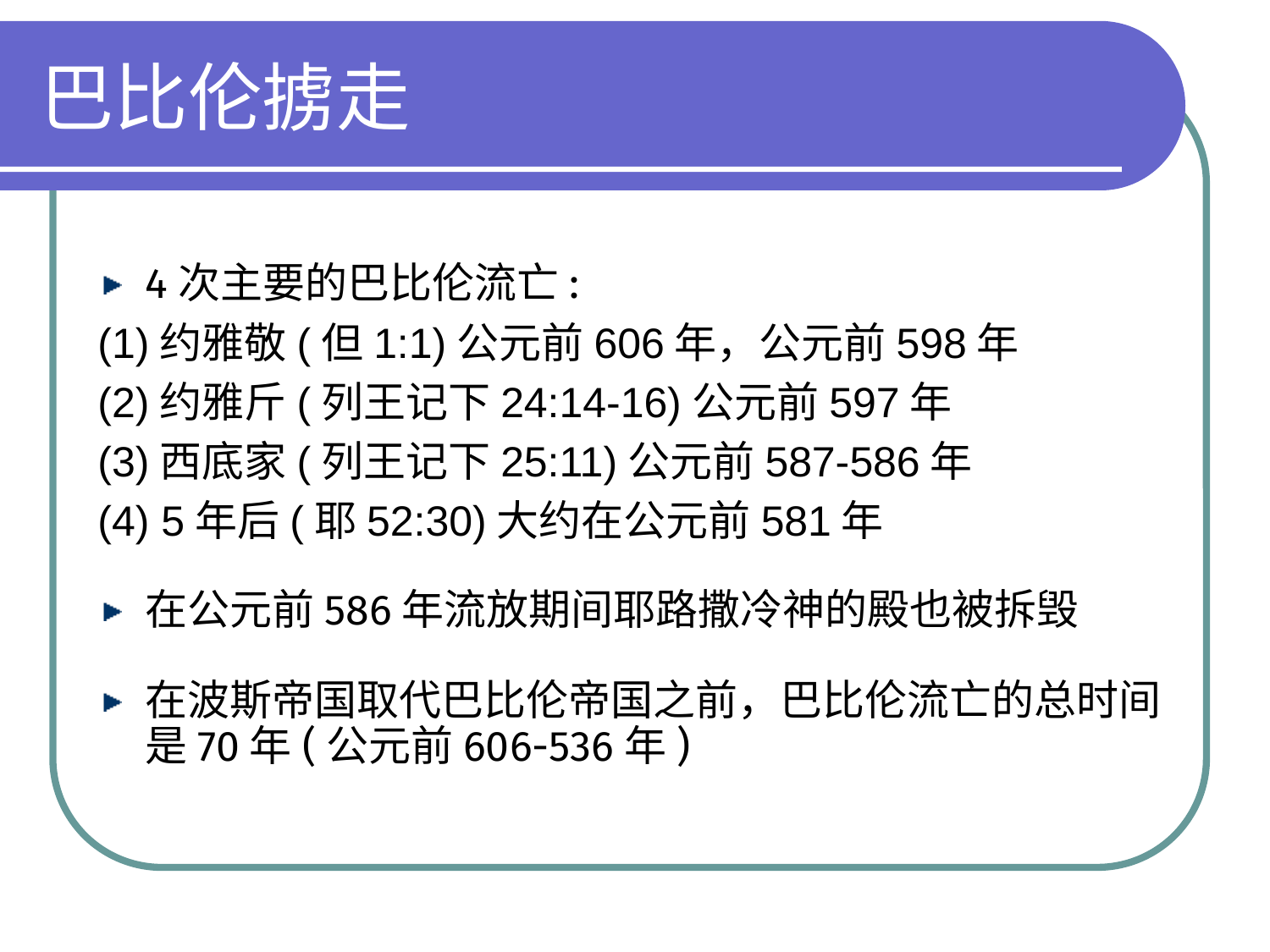

# 巴比伦掳走

4次主要的巴比伦流亡:
(1)约雅敬(但1:1)公元前606年，公元前598年
(2)约雅斤(列王记下24:14-16)公元前597年
(3)西底家(列王记下25:11)公元前587-586年
(4) 5年后(耶52:30)大约在公元前581年

在公元前586年流放期间耶路撒冷神的殿也被拆毁

在波斯帝国取代巴比伦帝国之前，巴比伦流亡的总时间是70年(公元前606-536年)